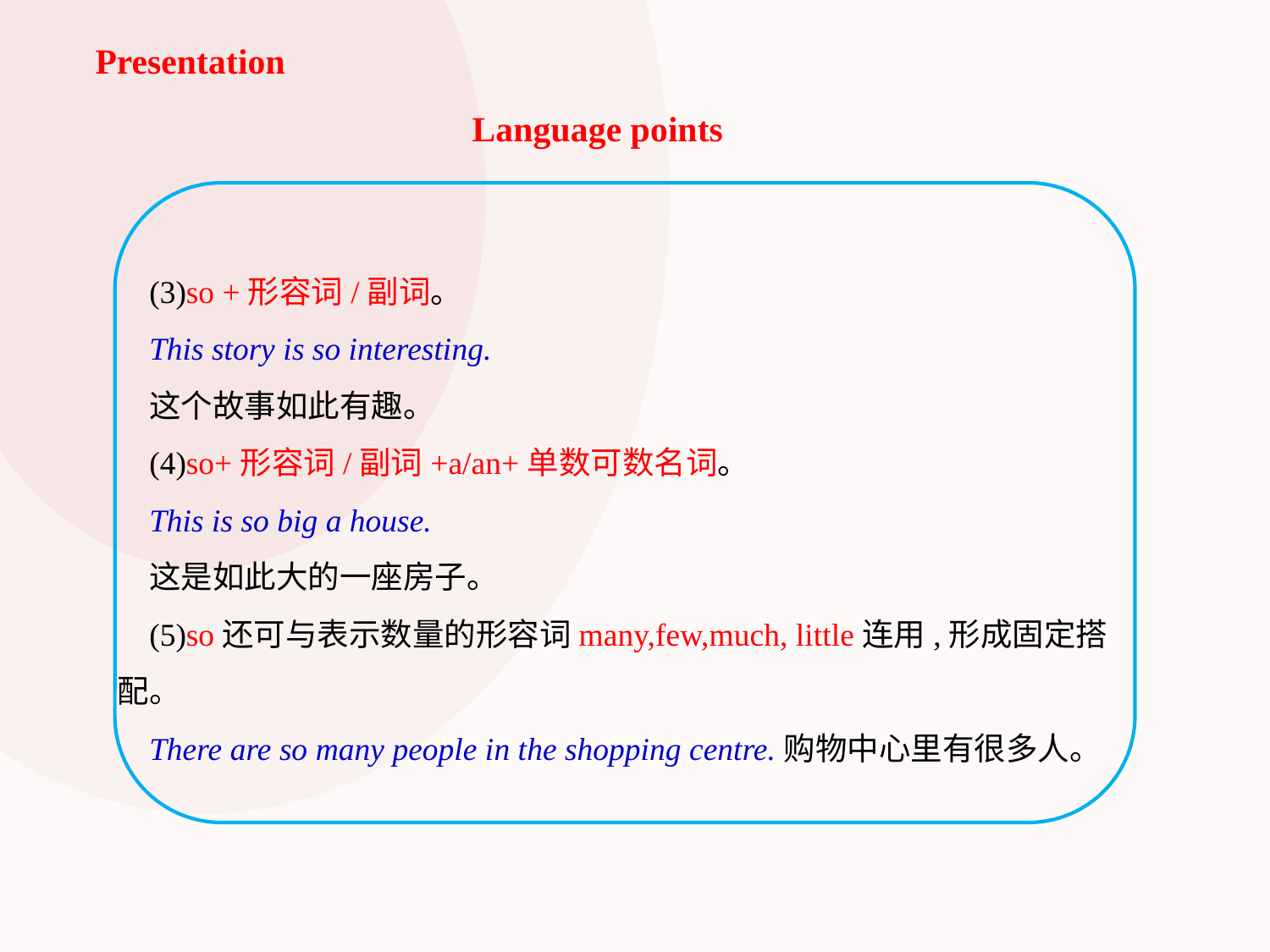

Presentation
Language points

(3)so +形容词/副词。
This story is so interesting.
这个故事如此有趣。
(4)so+形容词/副词+a/an+单数可数名词。
This is so big a house.
这是如此大的一座房子。
(5)so还可与表示数量的形容词many,few,much, little连用,形成固定搭配。
There are so many people in the shopping centre.购物中心里有很多人。